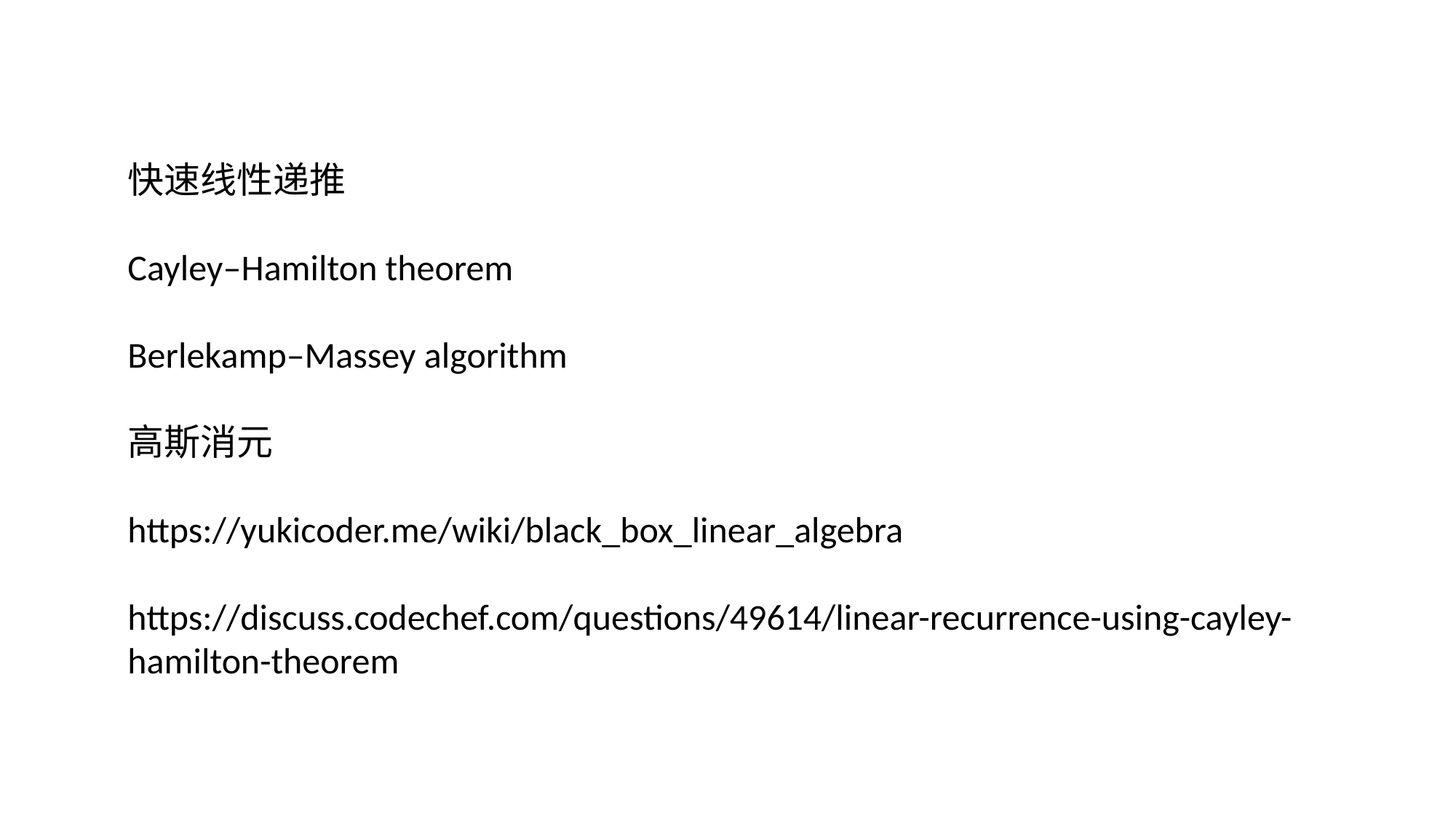

快速线性递推

Cayley–Hamilton theorem

Berlekamp–Massey algorithm

高斯消元

https://yukicoder.me/wiki/black_box_linear_algebra

https://discuss.codechef.com/questions/49614/linear-recurrence-using-cayley-hamilton-theorem